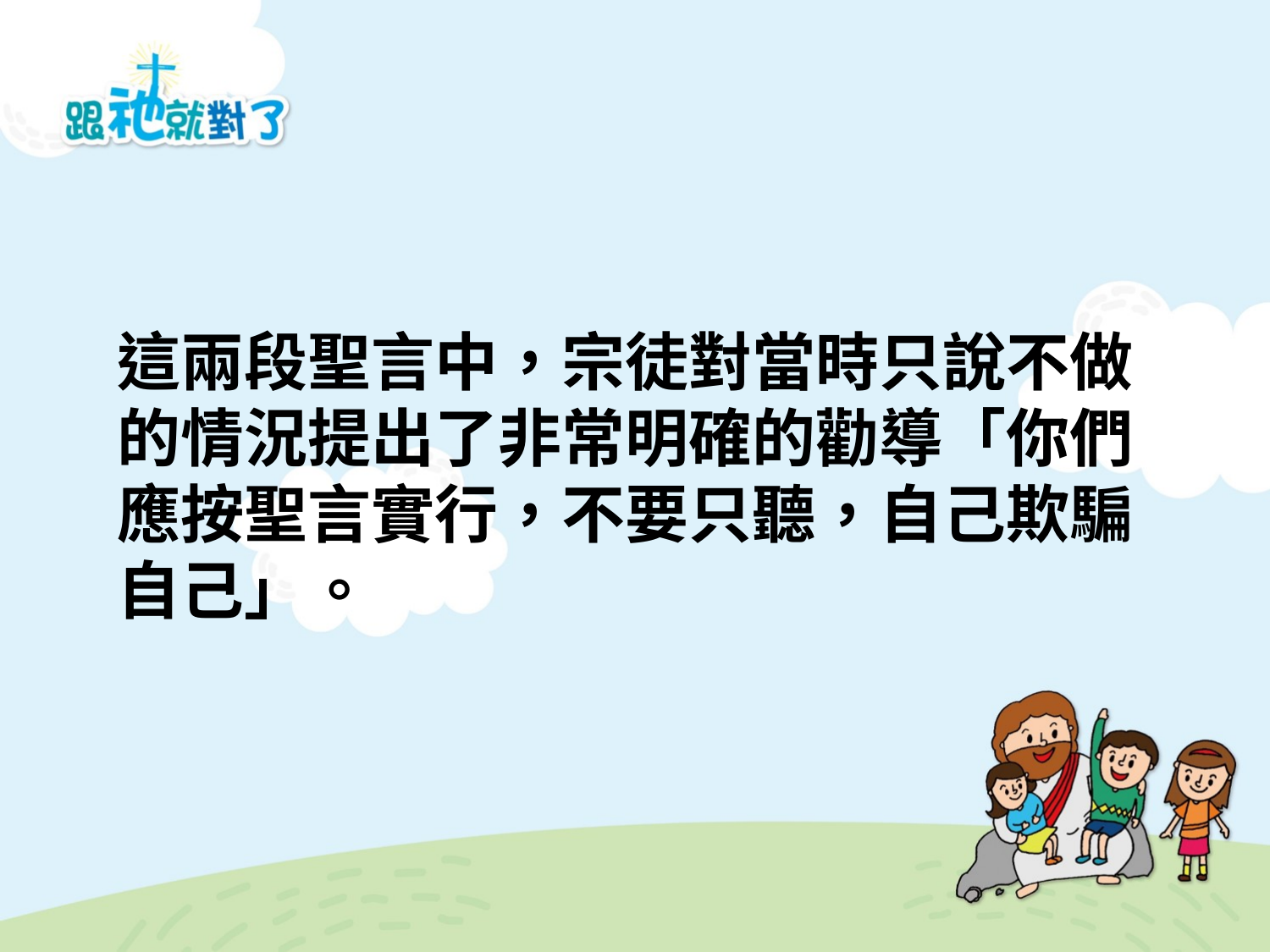

這兩段聖言中，宗徒對當時只說不做的情況提出了非常明確的勸導「你們應按聖言實行，不要只聽，自己欺騙自己」。